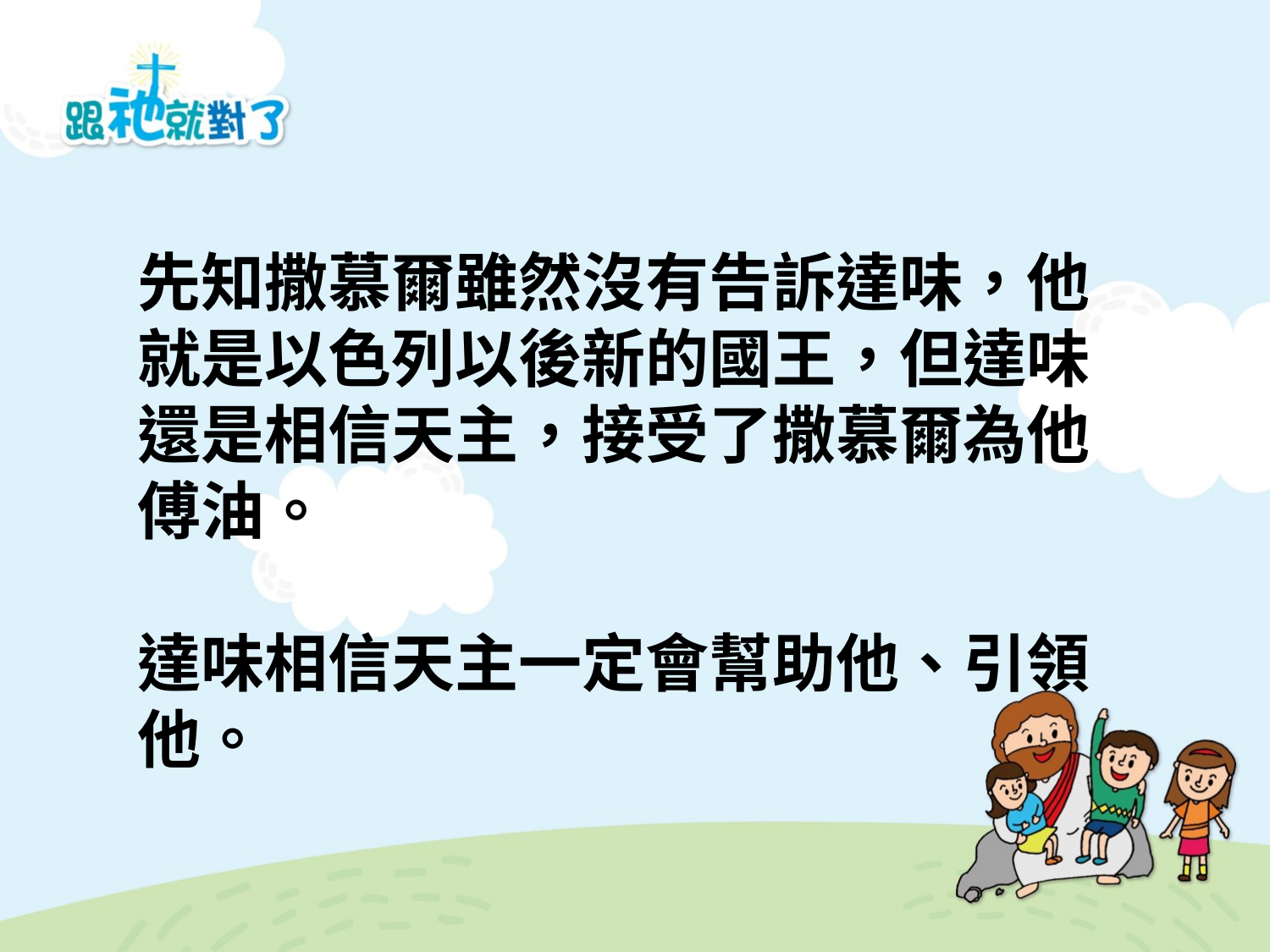

先知撒慕爾雖然沒有告訴達味，他就是以色列以後新的國王，但達味還是相信天主，接受了撒慕爾為他傅油。

達味相信天主一定會幫助他、引領他。